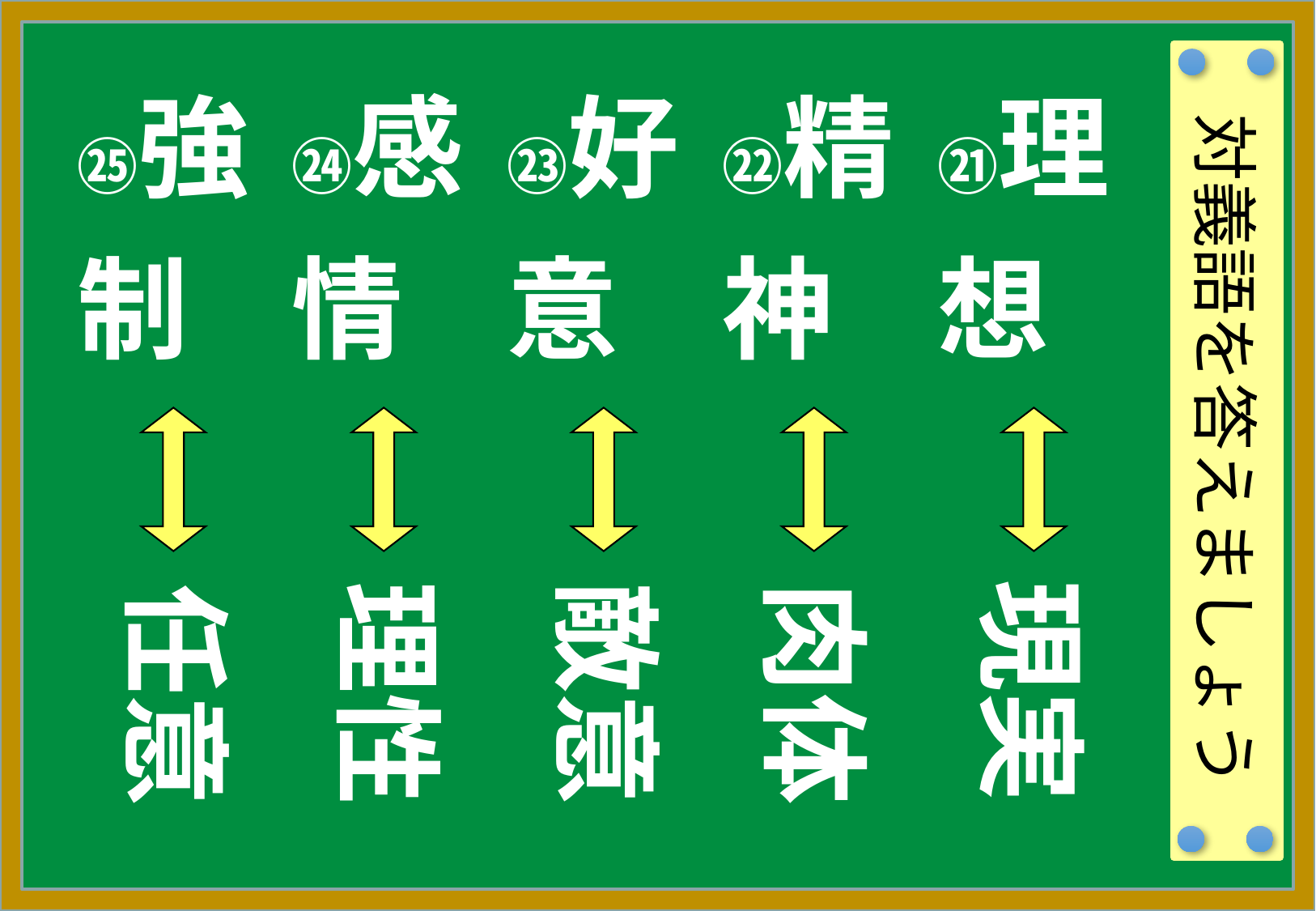

| ㉕強制 | ㉔感情 | ㉓好意 | ㉒精神 | ㉑理想 |
| --- | --- | --- | --- | --- |
|  |  |  |  |  |
|  |  |  |  |  |
対義語を答えましょう

現実
理性
敵意
肉体
任意